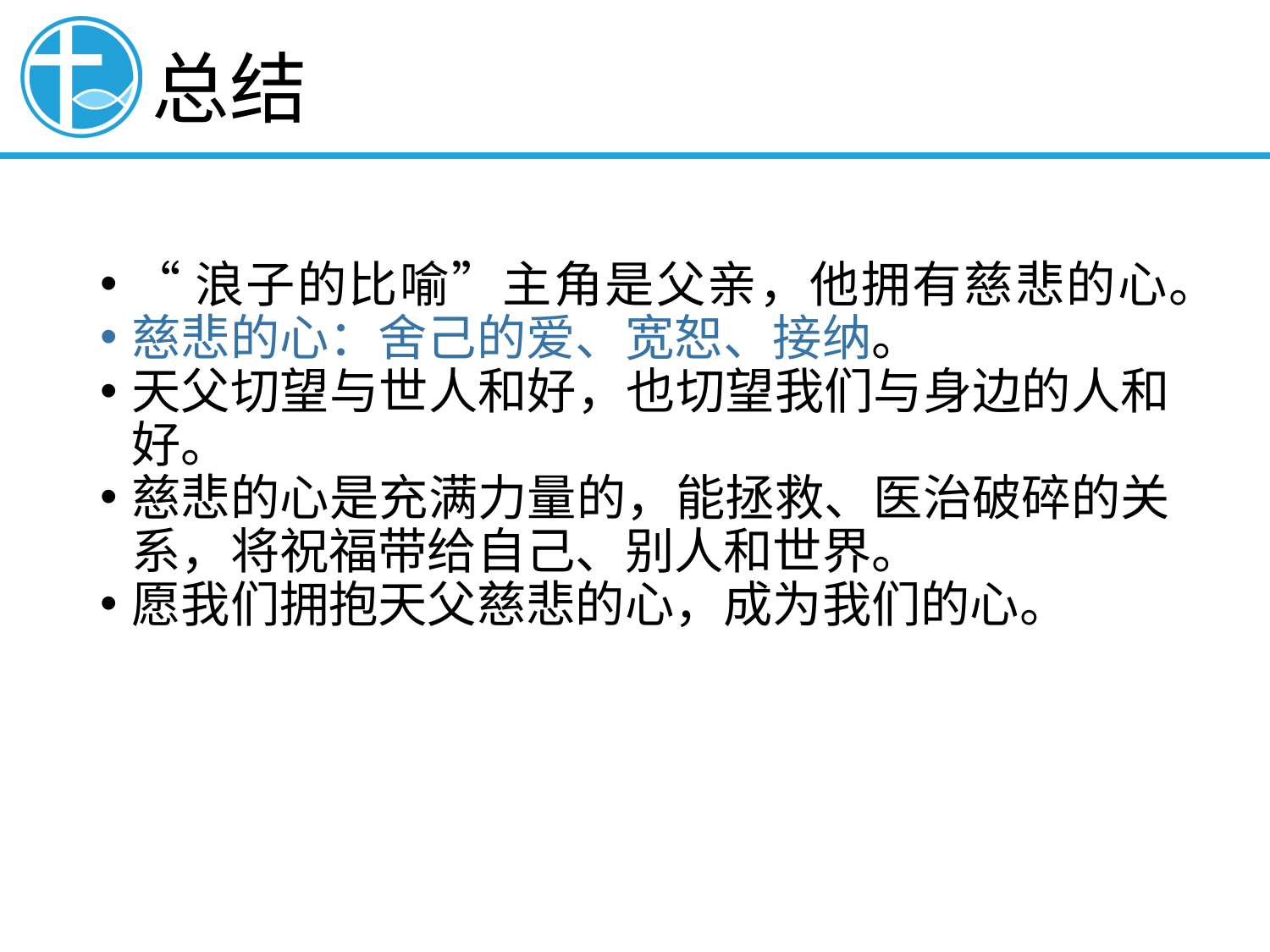

# 总结
“浪子的比喻”主角是父亲，他拥有慈悲的心。
慈悲的心：舍己的爱、宽恕、接纳。
天父切望与世人和好，也切望我们与身边的人和好。
慈悲的心是充满力量的，能拯救、医治破碎的关系，将祝福带给自己、别人和世界。
愿我们拥抱天父慈悲的心，成为我们的心。